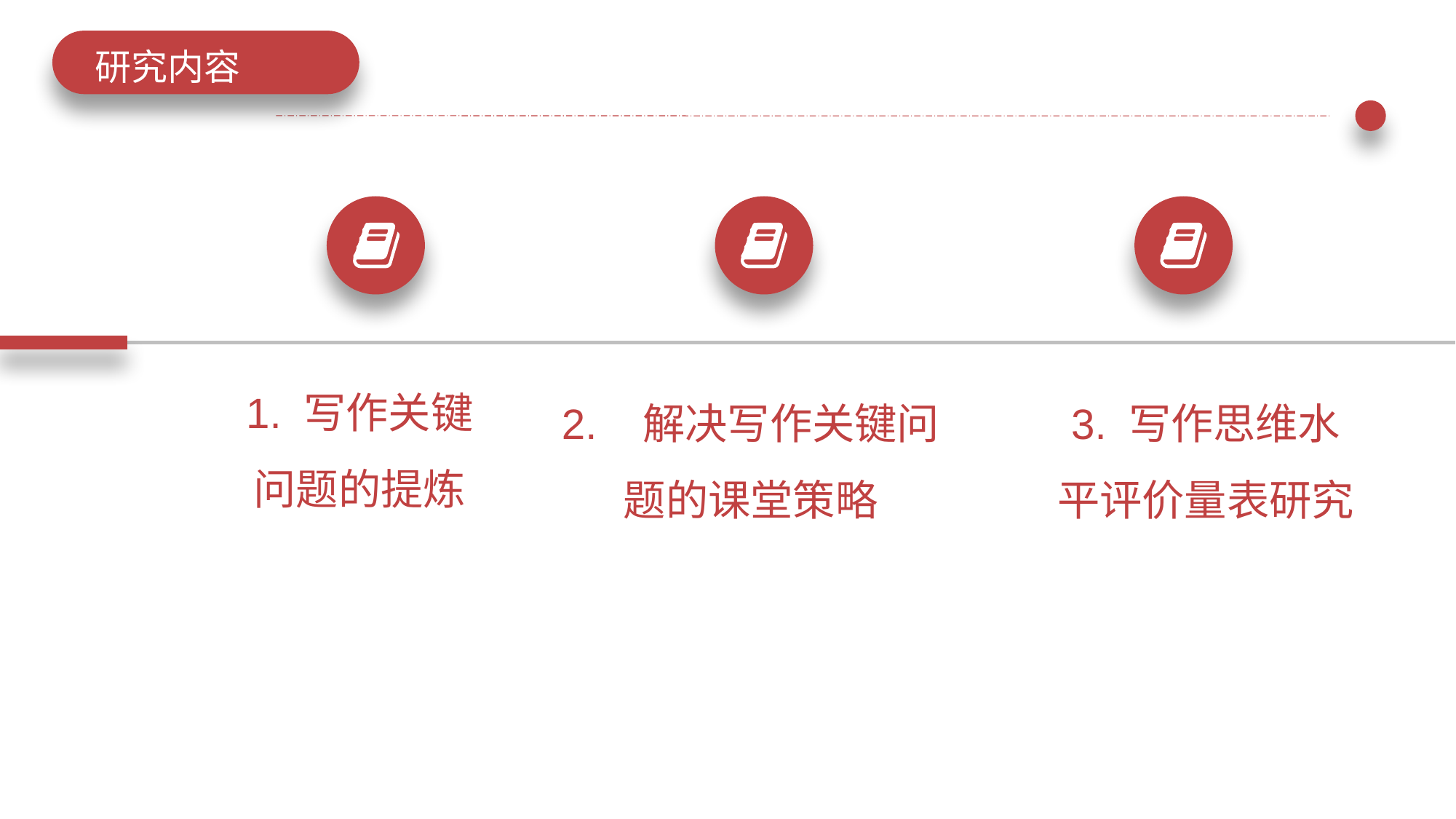

研究内容

1. 写作关键问题的提炼
2.   解决写作关键问 题的课堂策略
3. 写作思维水平评价量表研究